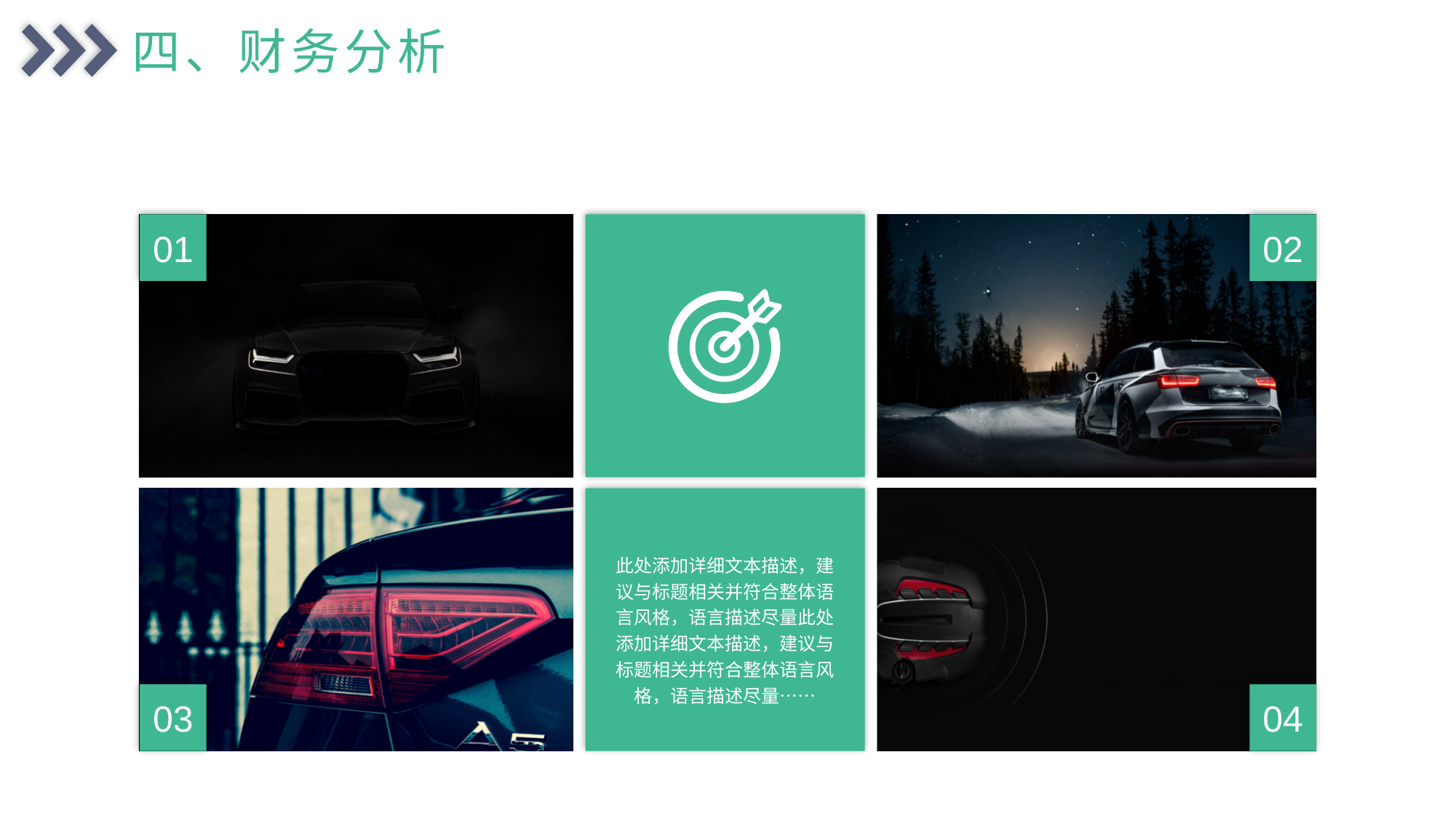

四、财务分析

01
02

此处添加详细文本描述，建议与标题相关并符合整体语言风格，语言描述尽量此处添加详细文本描述，建议与标题相关并符合整体语言风格，语言描述尽量……

03
04